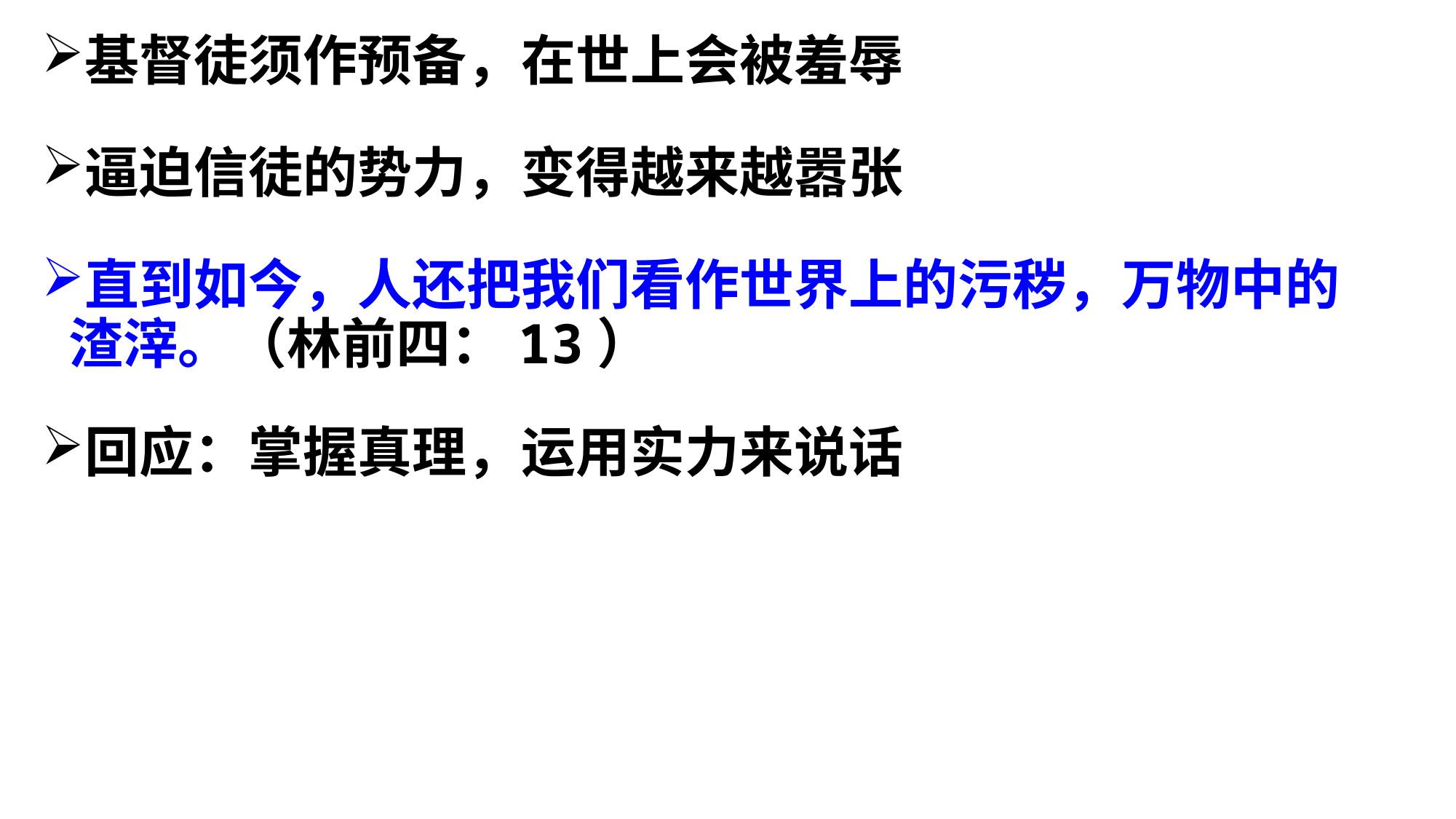

基督徒须作预备，在世上会被羞辱

逼迫信徒的势力，变得越来越嚣张

直到如今，人还把我们看作世界上的污秽，万物中的渣滓。（林前四：13）

回应：掌握真理，运用实力来说话